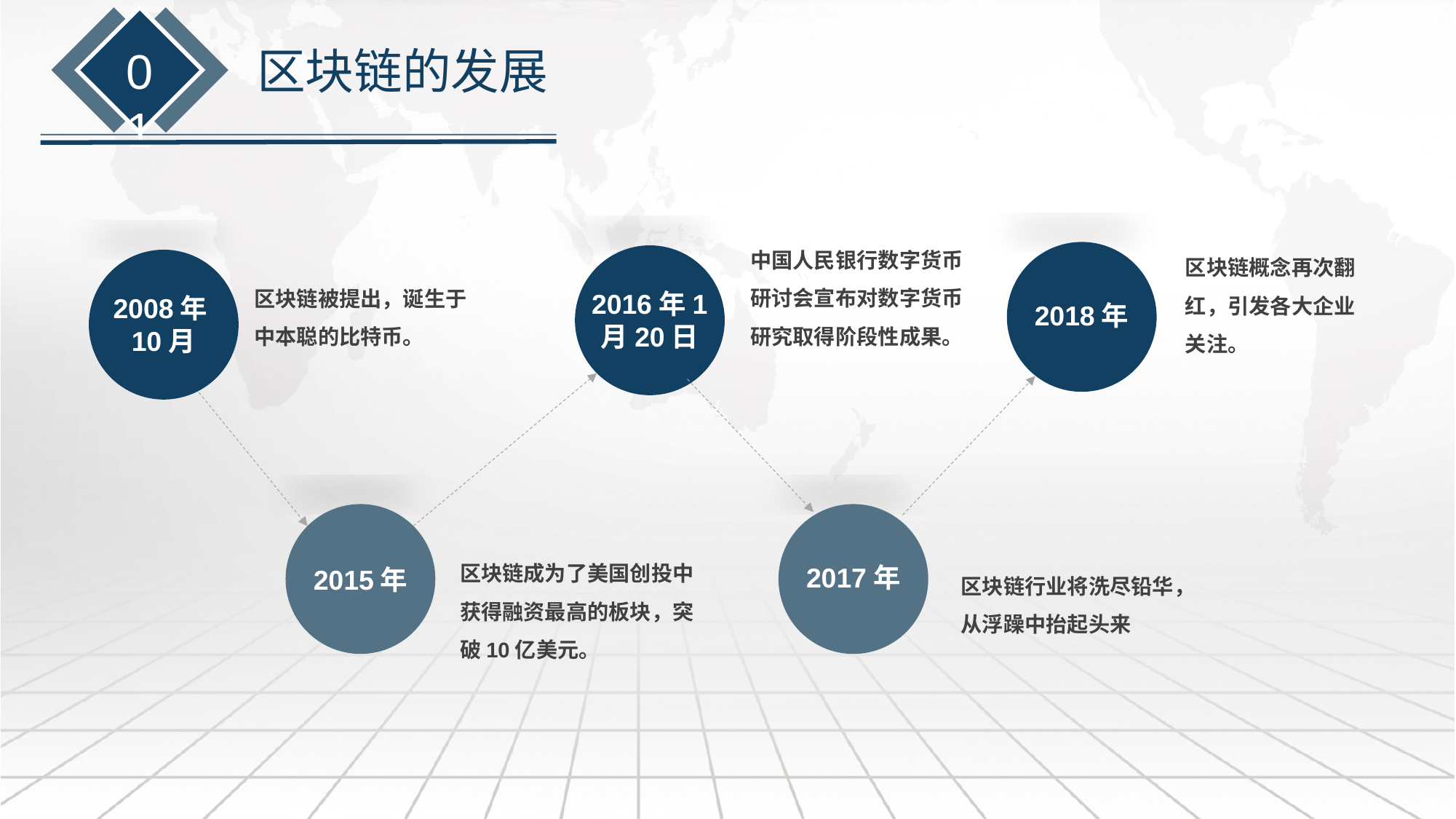

01
区块链的发展
中国人民银行数字货币研讨会宣布对数字货币研究取得阶段性成果。
区块链概念再次翻红，引发各大企业关注。

区块链被提出，诞生于中本聪的比特币。
2016年1月20日
2008年10月
2018年

区块链成为了美国创投中获得融资最高的板块，突破10亿美元。
2017年
区块链行业将洗尽铅华，从浮躁中抬起头来
2015年